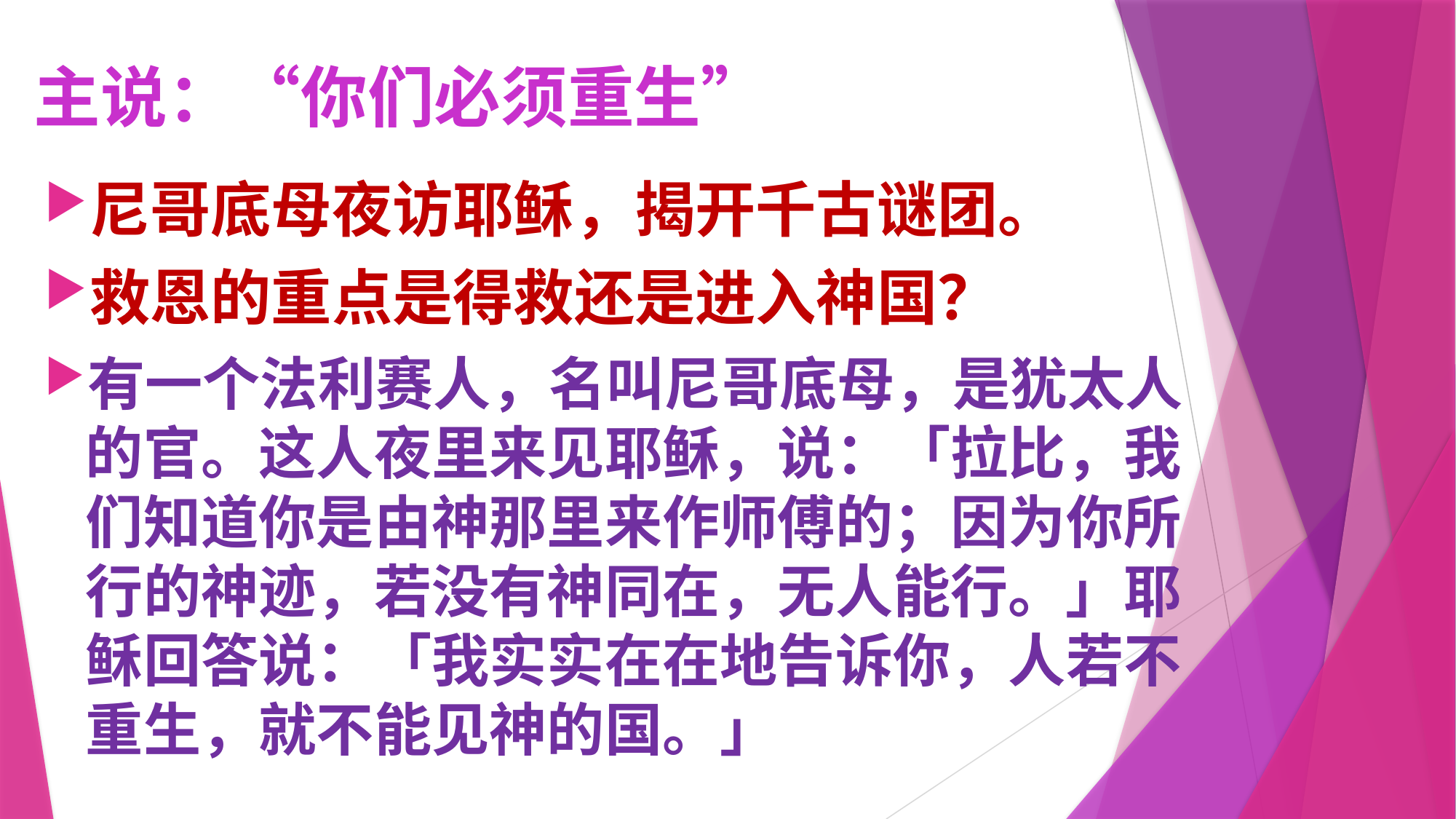

# 主说：“你们必须重生”
尼哥底母夜访耶稣，揭开千古谜团。
救恩的重点是得救还是进入神国？
有一个法利赛人，名叫尼哥底母，是犹太人的官。这人夜里来见耶稣，说：「拉比，我们知道你是由神那里来作师傅的；因为你所行的神迹，若没有神同在，无人能行。」耶稣回答说：「我实实在在地告诉你，人若不重生，就不能见神的国。」